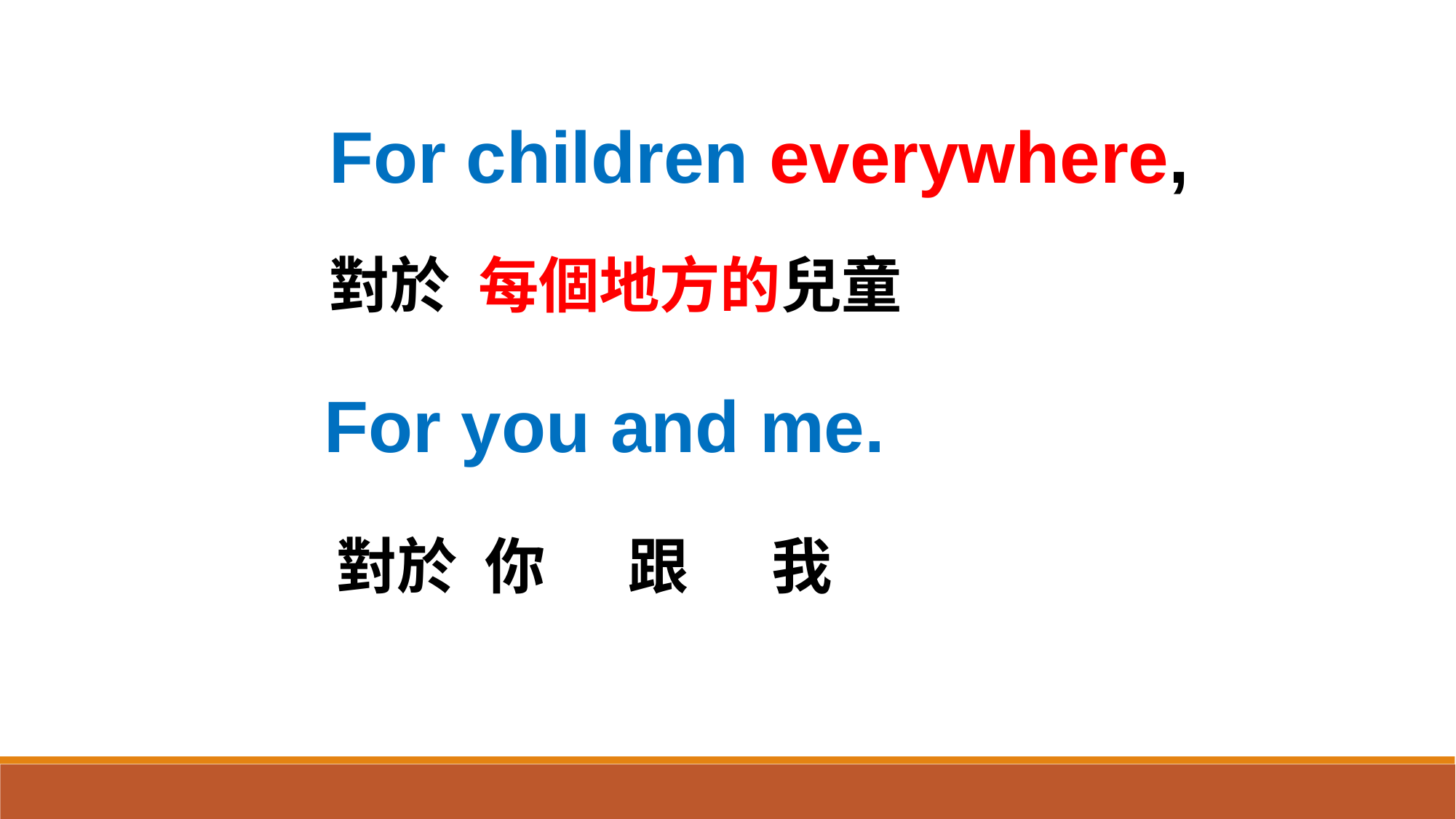

For children everywhere,
對於  每個地方的兒童
For you and me.
對於  你      跟      我